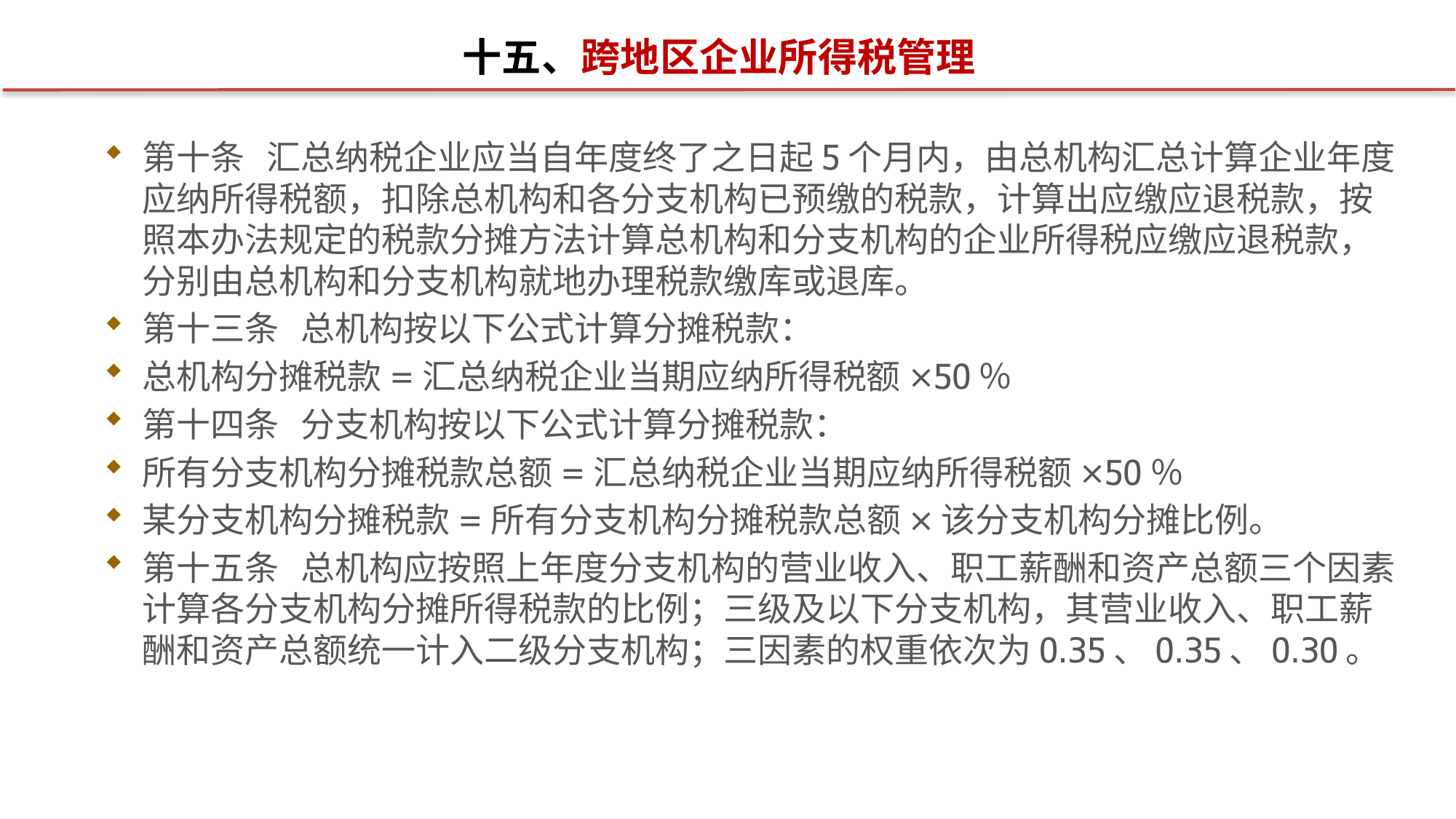

# 十五、跨地区企业所得税管理
第十条  汇总纳税企业应当自年度终了之日起5个月内，由总机构汇总计算企业年度应纳所得税额，扣除总机构和各分支机构已预缴的税款，计算出应缴应退税款，按照本办法规定的税款分摊方法计算总机构和分支机构的企业所得税应缴应退税款，分别由总机构和分支机构就地办理税款缴库或退库。
第十三条  总机构按以下公式计算分摊税款：
总机构分摊税款=汇总纳税企业当期应纳所得税额×50％
第十四条  分支机构按以下公式计算分摊税款：
所有分支机构分摊税款总额=汇总纳税企业当期应纳所得税额×50％
某分支机构分摊税款=所有分支机构分摊税款总额×该分支机构分摊比例。
第十五条  总机构应按照上年度分支机构的营业收入、职工薪酬和资产总额三个因素计算各分支机构分摊所得税款的比例；三级及以下分支机构，其营业收入、职工薪酬和资产总额统一计入二级分支机构；三因素的权重依次为0.35、0.35、0.30。